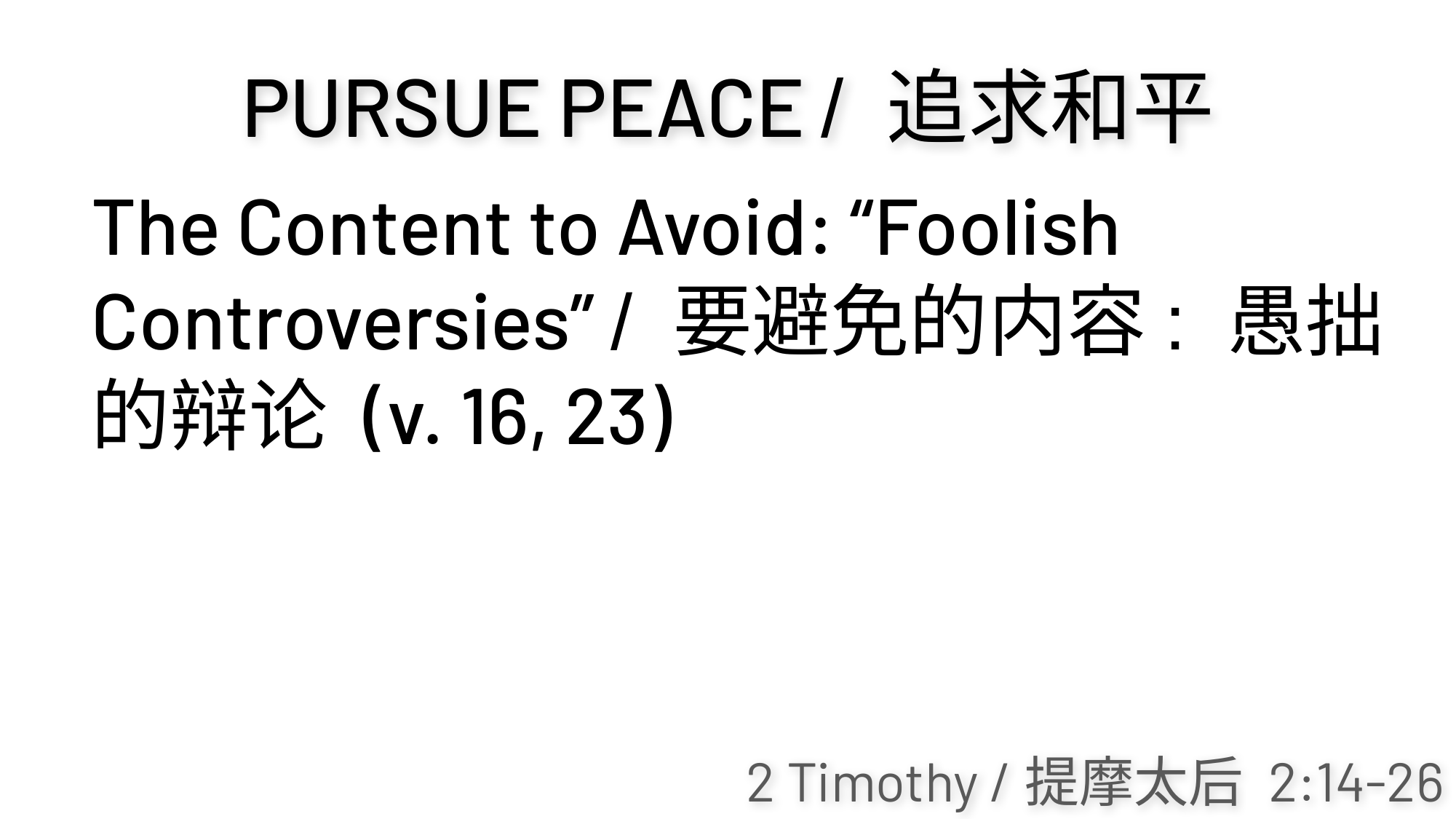

PURSUE PEACE / 追求和平
The Content to Avoid: “Foolish Controversies” / 要避免的内容: 愚拙的辩论 (v. 16, 23)
2 Timothy /提摩太后 2:14-26